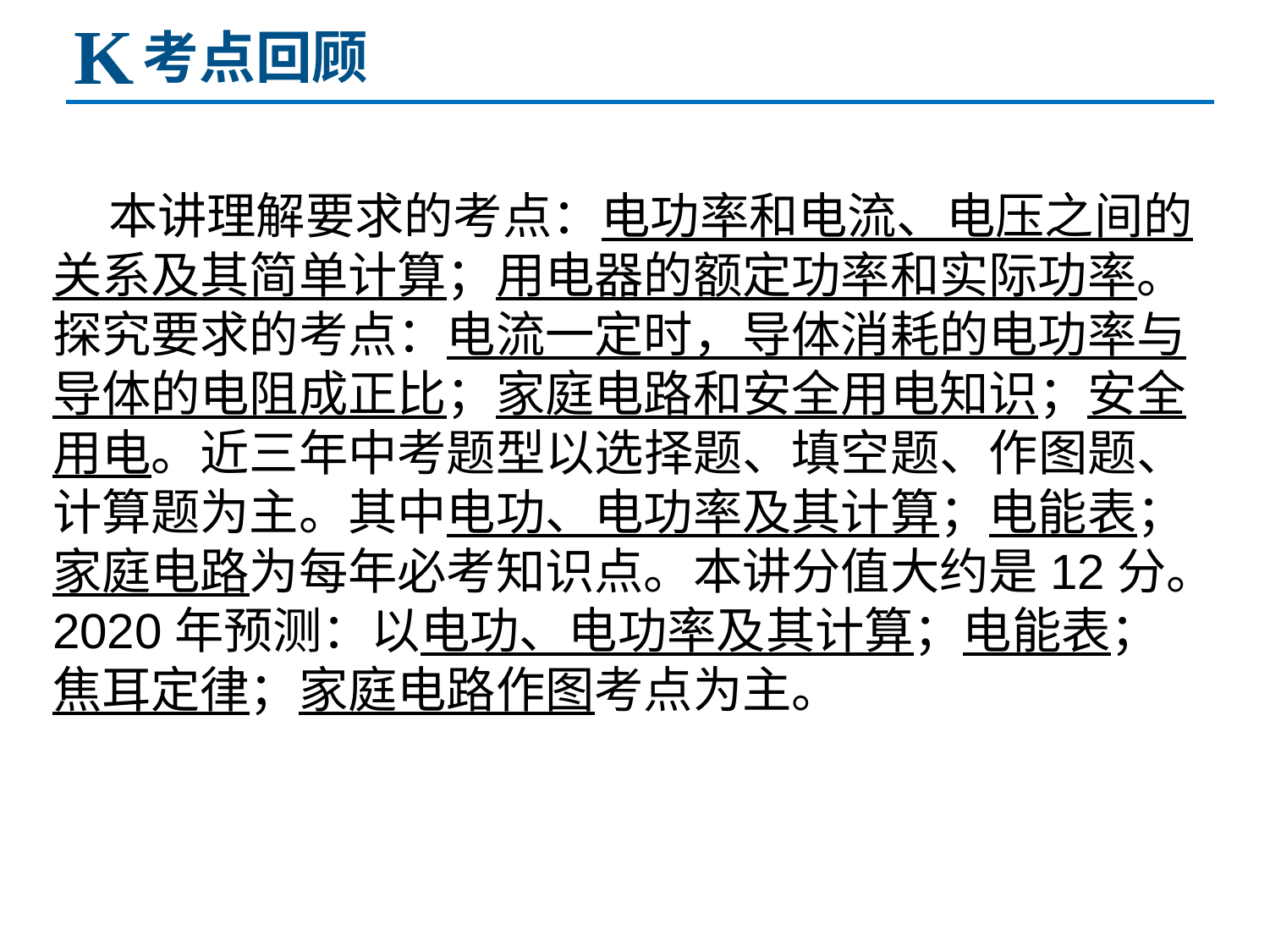

K
考点回顾
    本讲理解要求的考点：电功率和电流、电压之间的关系及其简单计算；用电器的额定功率和实际功率。探究要求的考点：电流一定时，导体消耗的电功率与导体的电阻成正比；家庭电路和安全用电知识；安全用电。近三年中考题型以选择题、填空题、作图题、计算题为主。其中电功、电功率及其计算；电能表；家庭电路为每年必考知识点。本讲分值大约是12分。2020年预测：以电功、电功率及其计算；电能表；焦耳定律；家庭电路作图考点为主。